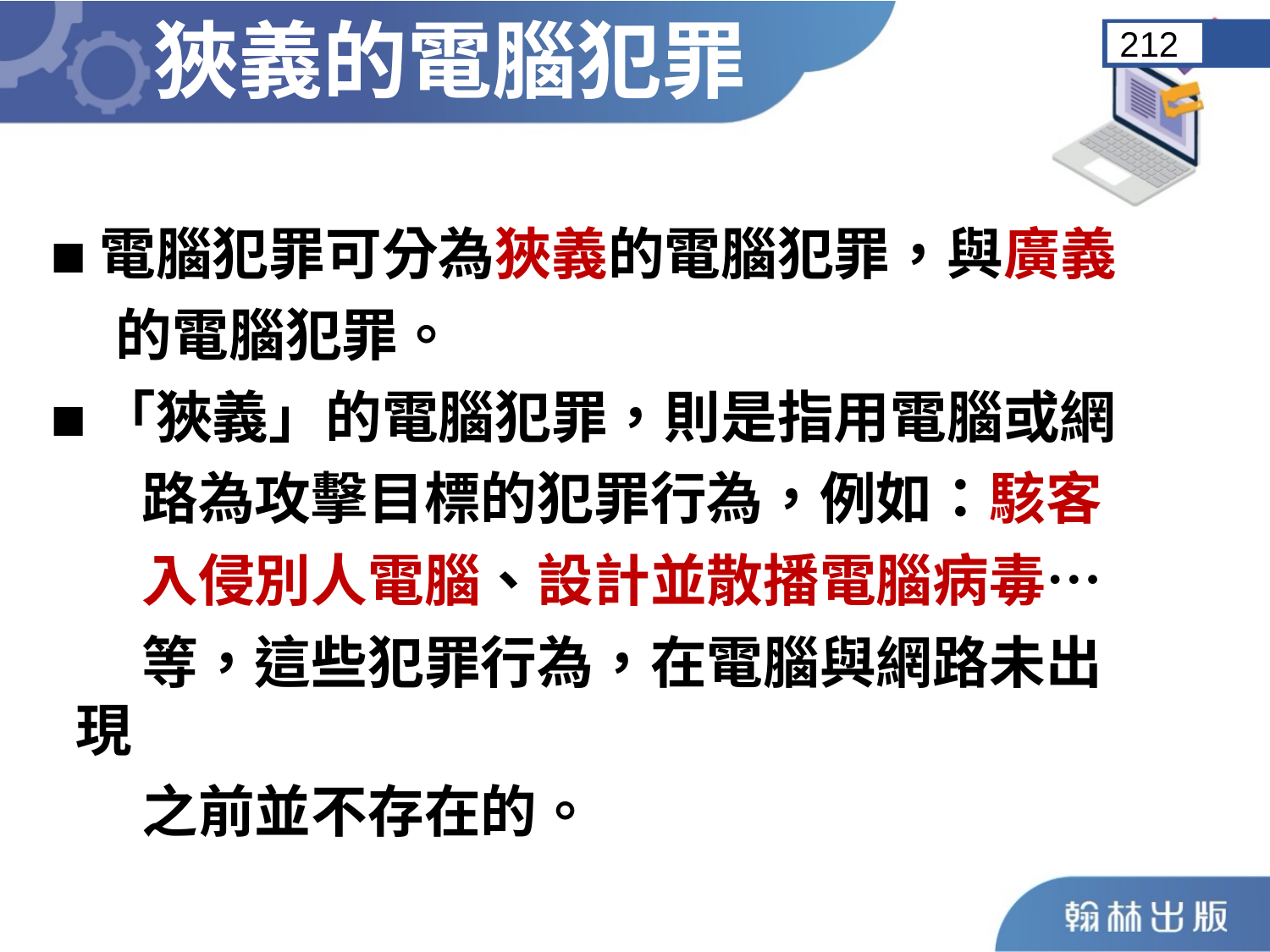

狹義的電腦犯罪
212
◼︎電腦犯罪可分為狹義的電腦犯罪，與廣義
    的電腦犯罪。
◼︎「狹義」的電腦犯罪，則是指用電腦或網
      路為攻擊目標的犯罪行為，例如：駭客
      入侵別人電腦、設計並散播電腦病毒⋯
      等，這些犯罪行為，在電腦與網路未出現
      之前並不存在的。